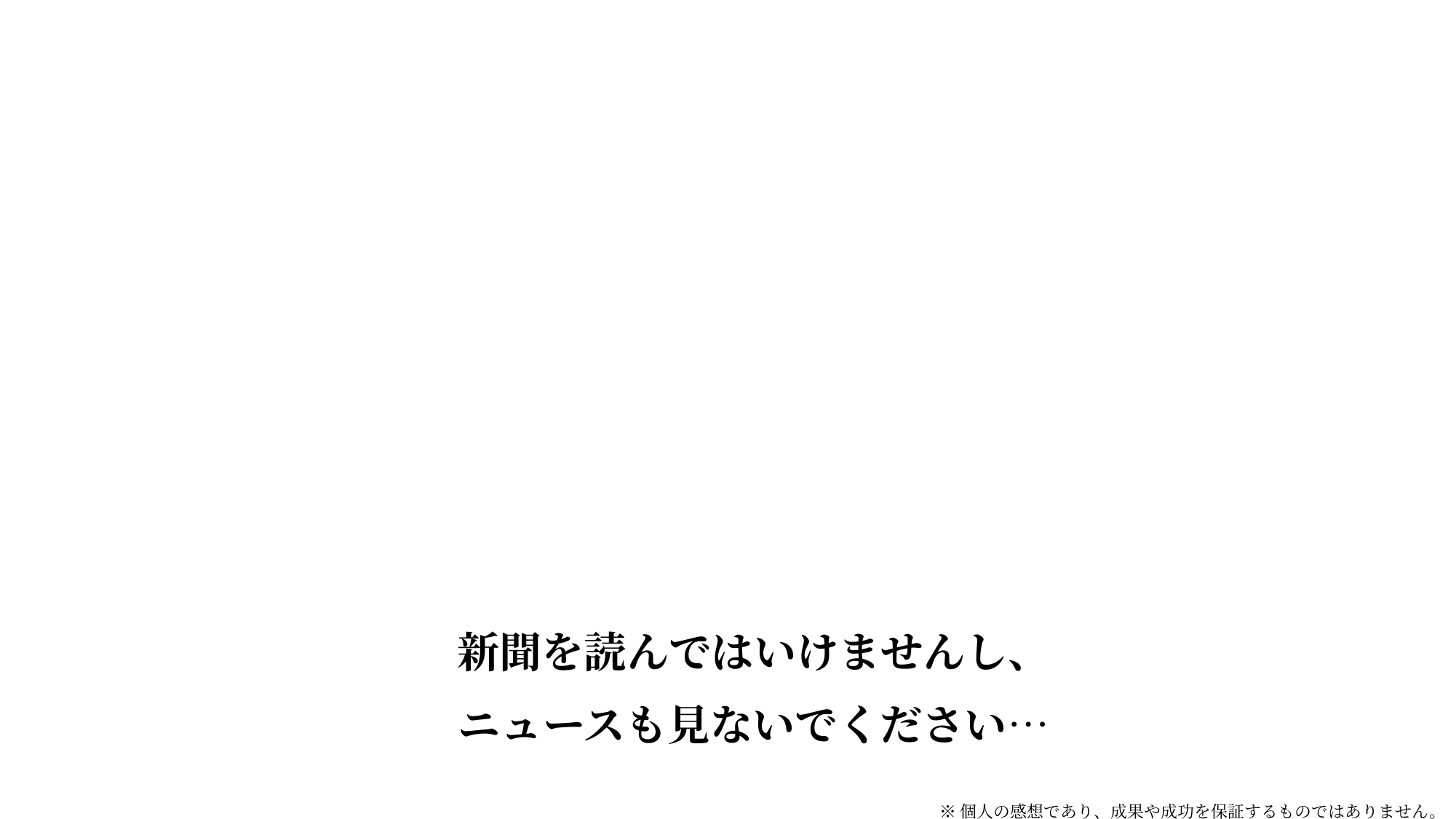

新聞を読んではいけませんし、
ニュースも見ないでください…
※個人の感想であり、成果や成功を保証するものではありません。